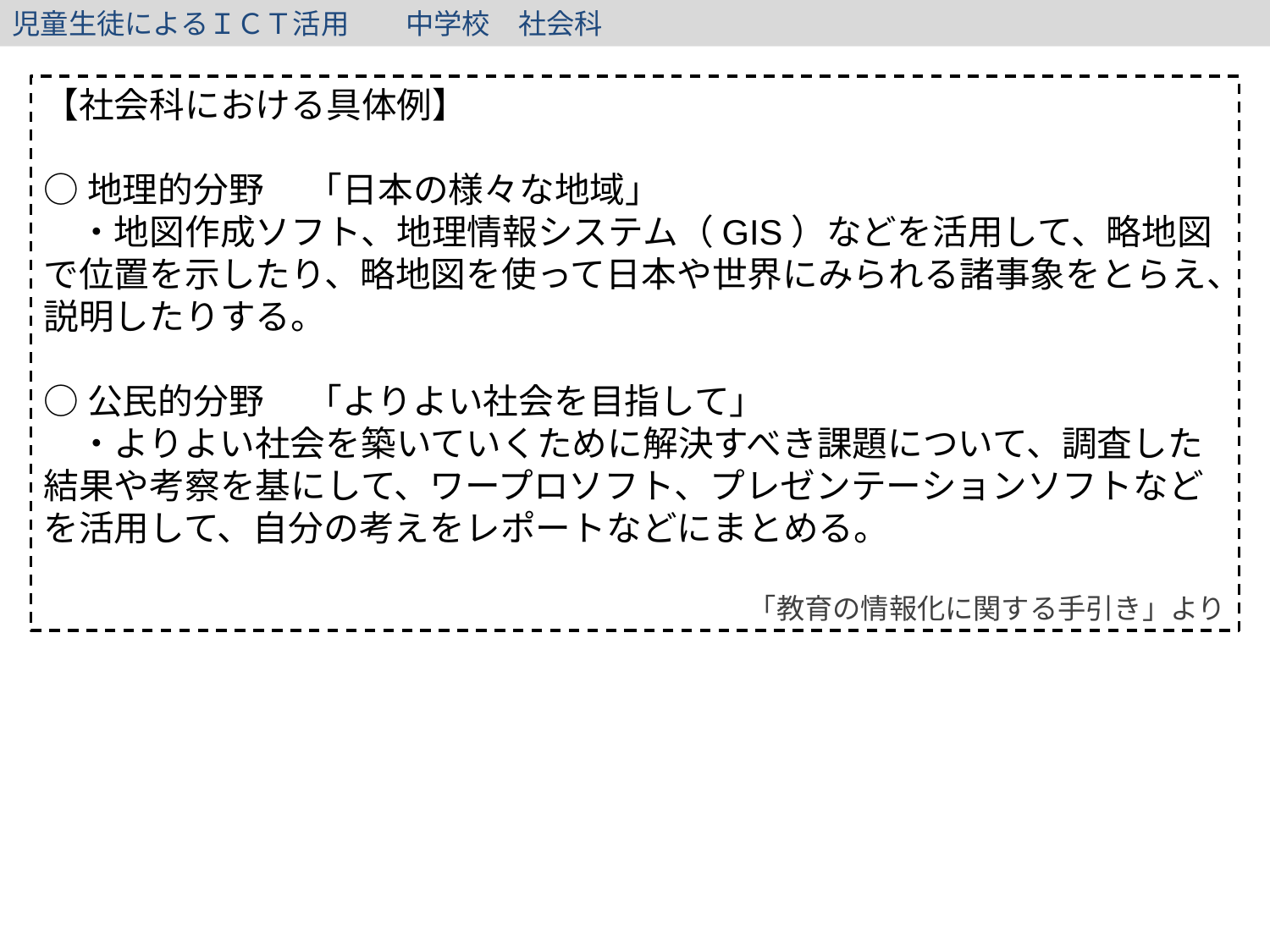

児童生徒によるＩＣＴ活用　　中学校　社会科
【社会科における具体例】

○地理的分野 　「日本の様々な地域」
　・地図作成ソフト、地理情報システム（GIS）などを活用して、略地図で位置を示したり、略地図を使って日本や世界にみられる諸事象をとらえ、説明したりする。

○公民的分野 　「よりよい社会を目指して」
　・よりよい社会を築いていくために解決すべき課題について、調査した結果や考察を基にして、ワープロソフト、プレゼンテーションソフトなどを活用して、自分の考えをレポートなどにまとめる。

「教育の情報化に関する手引き」より